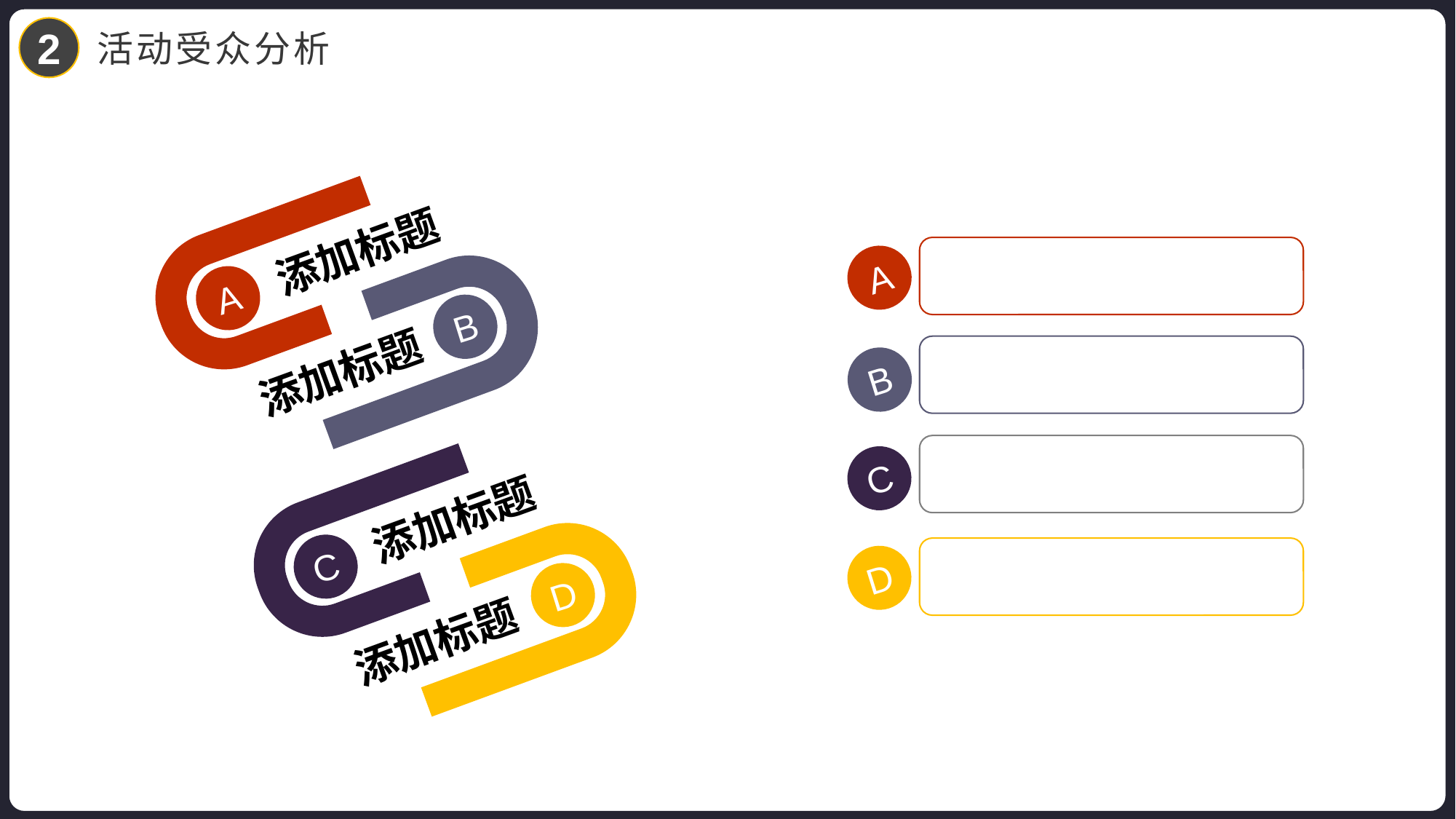

2
活动受众分析

添加标题

A
A
B

添加标题
B

C
添加标题

C

D
D
添加标题